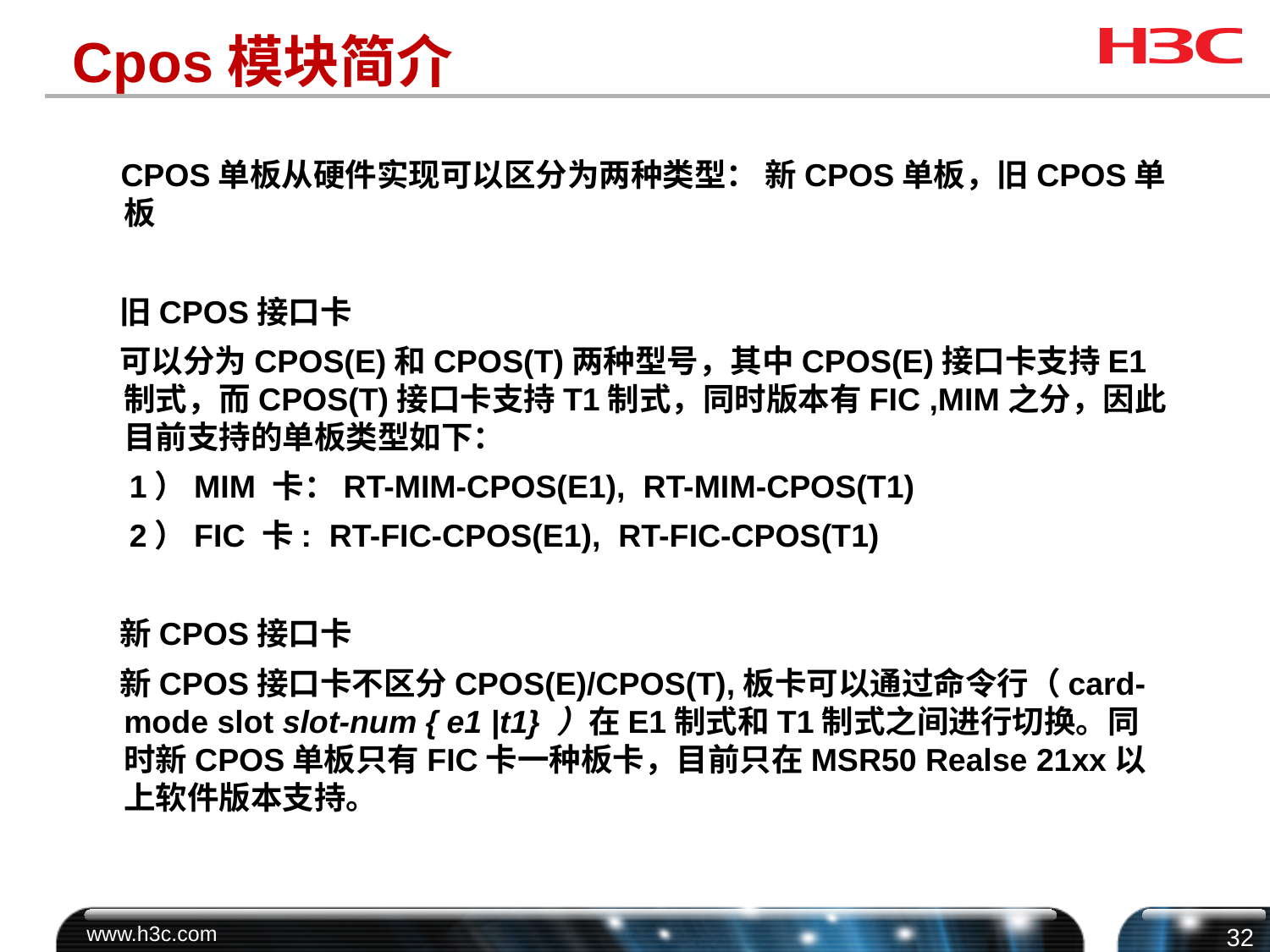

# Cpos模块简介
     CPOS单板从硬件实现可以区分为两种类型： 新CPOS单板，旧CPOS单板

     旧CPOS接口卡
     可以分为CPOS(E)和CPOS(T)两种型号，其中CPOS(E)接口卡支持E1制式，而CPOS(T)接口卡支持T1制式，同时版本有FIC ,MIM之分，因此目前支持的单板类型如下：
      1）MIM 卡：RT-MIM-CPOS(E1),  RT-MIM-CPOS(T1)
      2）FIC 卡:  RT-FIC-CPOS(E1),  RT-FIC-CPOS(T1)

     新CPOS接口卡
     新CPOS接口卡不区分CPOS(E)/CPOS(T),板卡可以通过命令行（card-mode slot slot-num { e1 |t1} ）在E1制式和T1制式之间进行切换。同时新CPOS单板只有FIC卡一种板卡，目前只在MSR50 Realse 21xx以上软件版本支持。